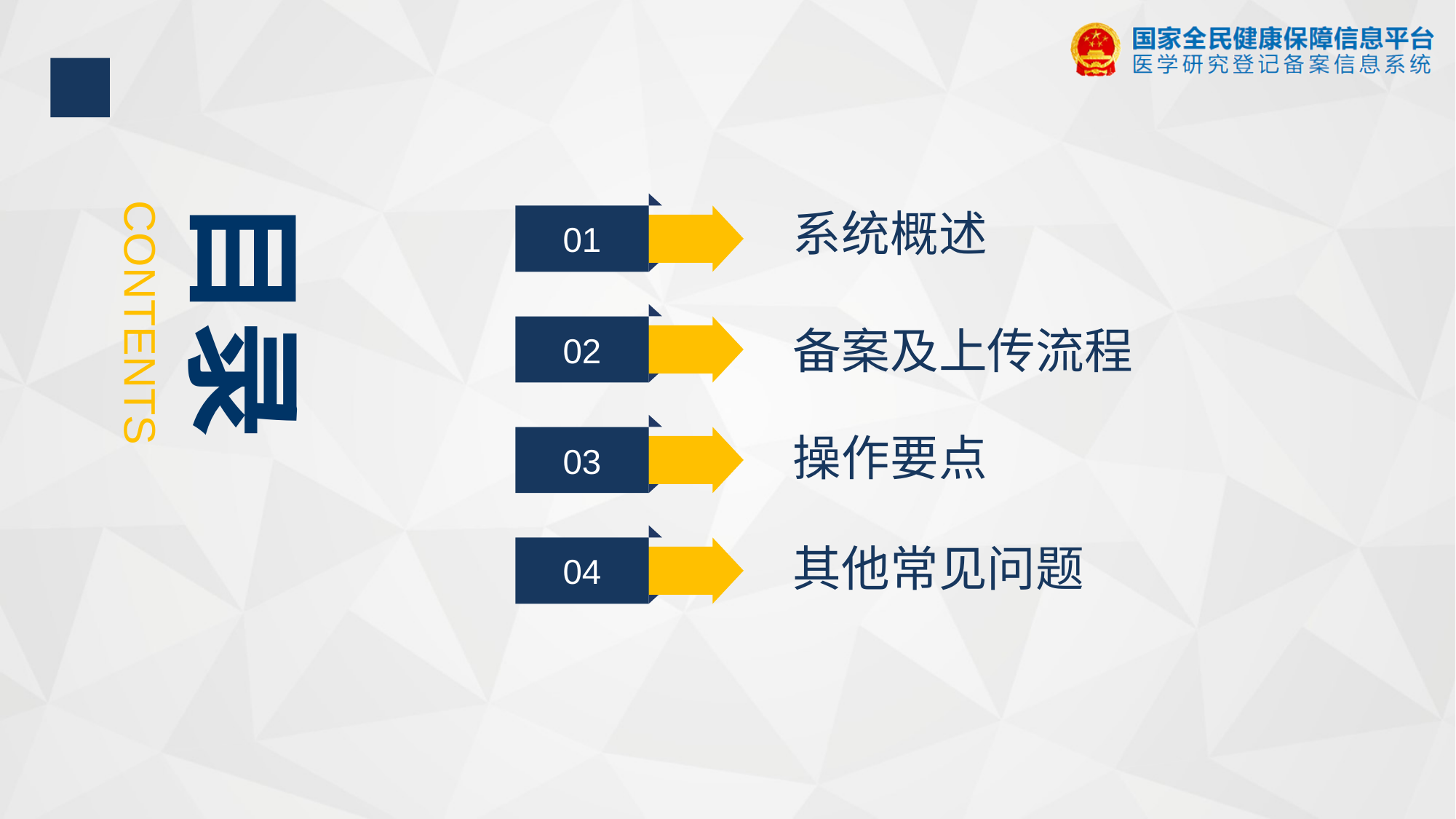

目录

系统概述
01

CONTENTS

02

备案及上传流程

操作要点
03

04

其他常见问题